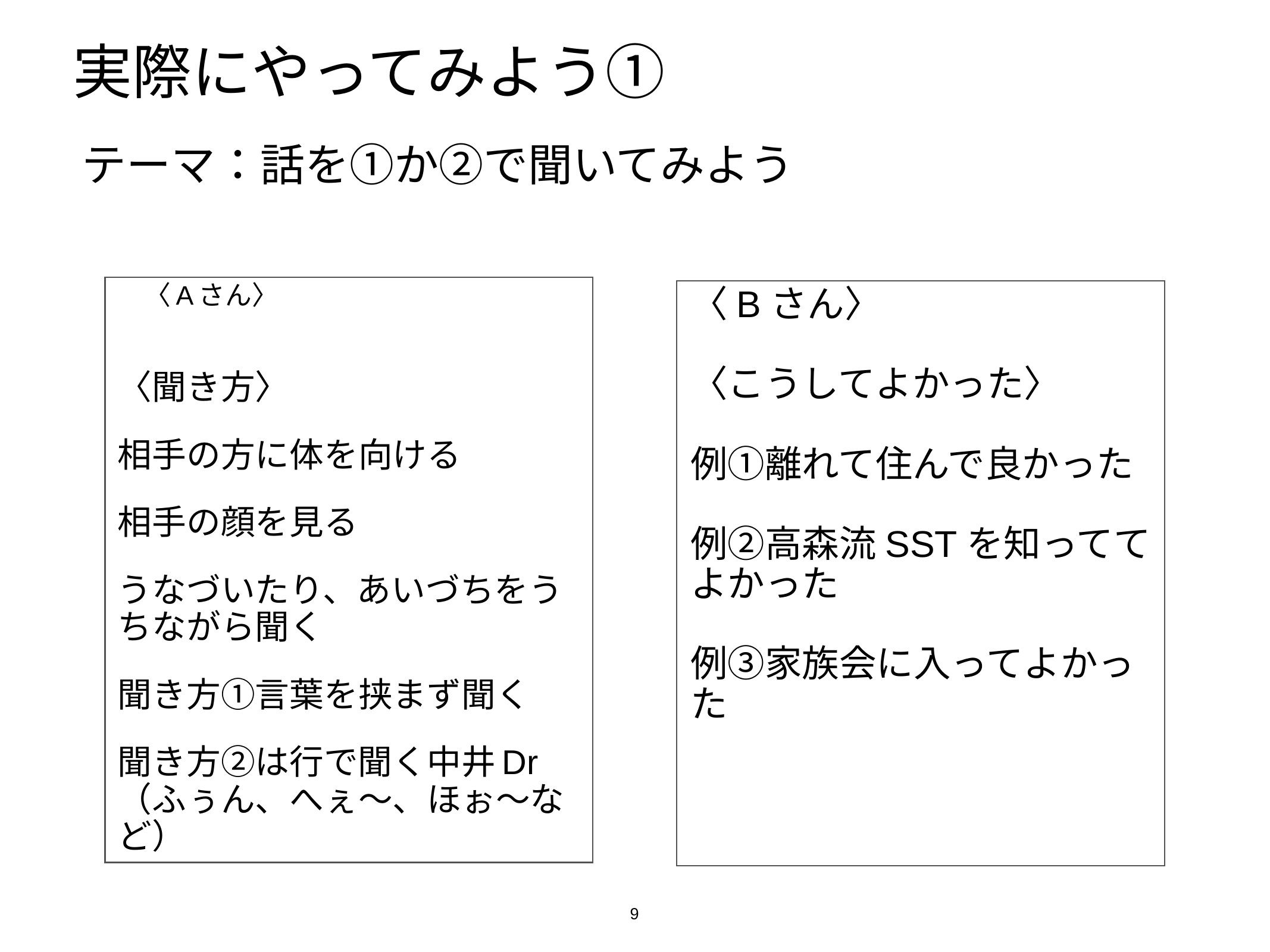

# 実際にやってみよう①
テーマ：話を①か②で聞いてみよう

　〈Aさん〉
〈聞き方〉
相手の方に体を向ける
相手の顔を見る
うなづいたり、あいづちをうちながら聞く
聞き方①言葉を挟まず聞く
聞き方②は行で聞く中井Dr（ふぅん、へぇ～、ほぉ～など）

〈Bさん〉
〈こうしてよかった〉
例①離れて住んで良かった
例②高森流SSTを知っててよかった
例③家族会に入ってよかった
9